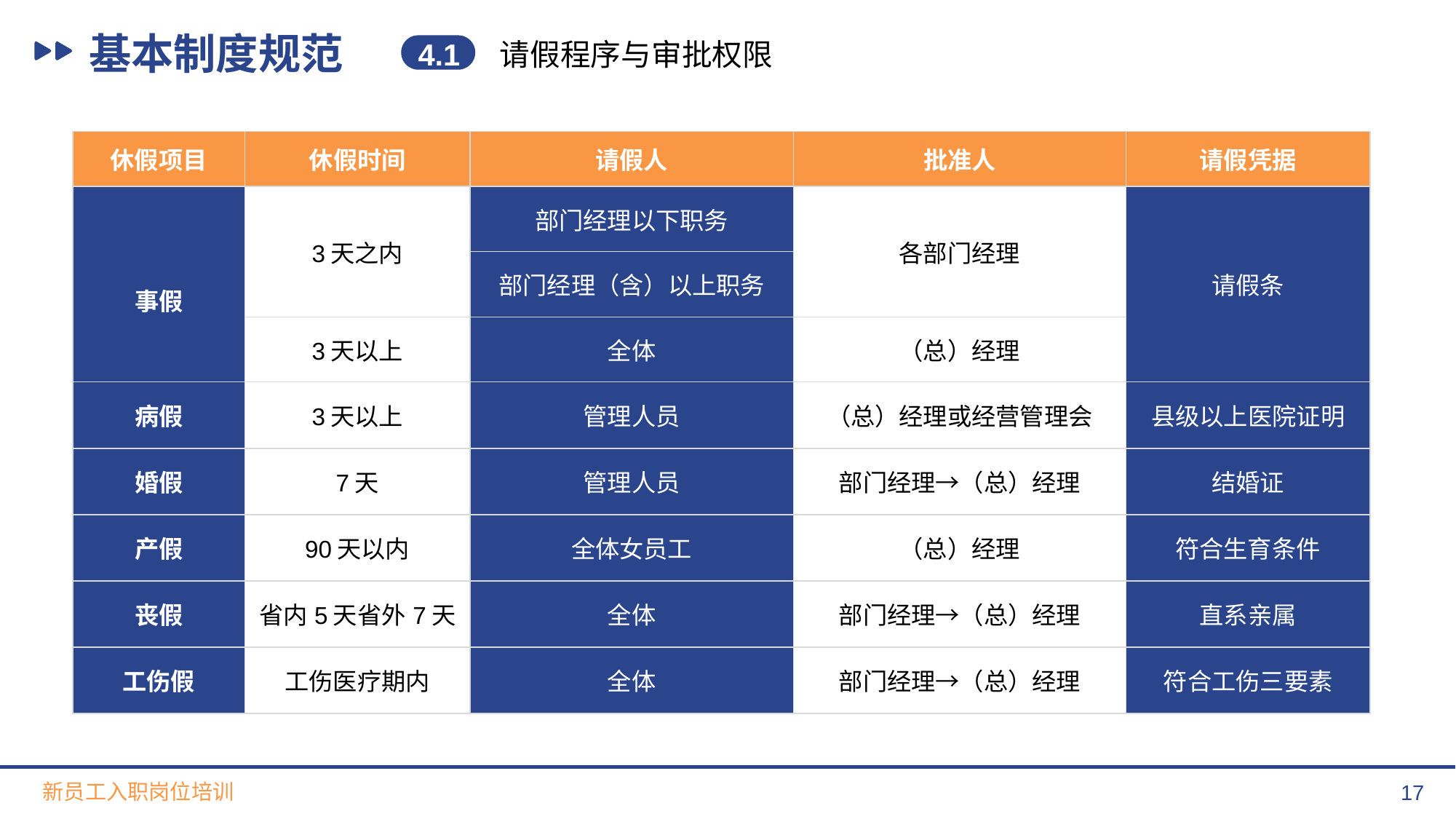

基本制度规范
4.1
请假程序与审批权限

| 休假项目 | 休假时间 | 请假人 | 批准人 | 请假凭据 |
| --- | --- | --- | --- | --- |
| 事假 | 3天之内 | 部门经理以下职务 | 各部门经理 | 请假条 |
|  |  | 部门经理（含）以上职务 |  |  |
|  | 3天以上 | 全体 | （总）经理 |  |
| 病假 | 3天以上 | 管理人员 | （总）经理或经营管理会 | 县级以上医院证明 |
| 婚假 | 7天 | 管理人员 | 部门经理→（总）经理 | 结婚证 |
| 产假 | 90天以内 | 全体女员工 | （总）经理 | 符合生育条件 |
| 丧假 | 省内5天省外7天 | 全体 | 部门经理→（总）经理 | 直系亲属 |
| 工伤假 | 工伤医疗期内 | 全体 | 部门经理→（总）经理 | 符合工伤三要素 |